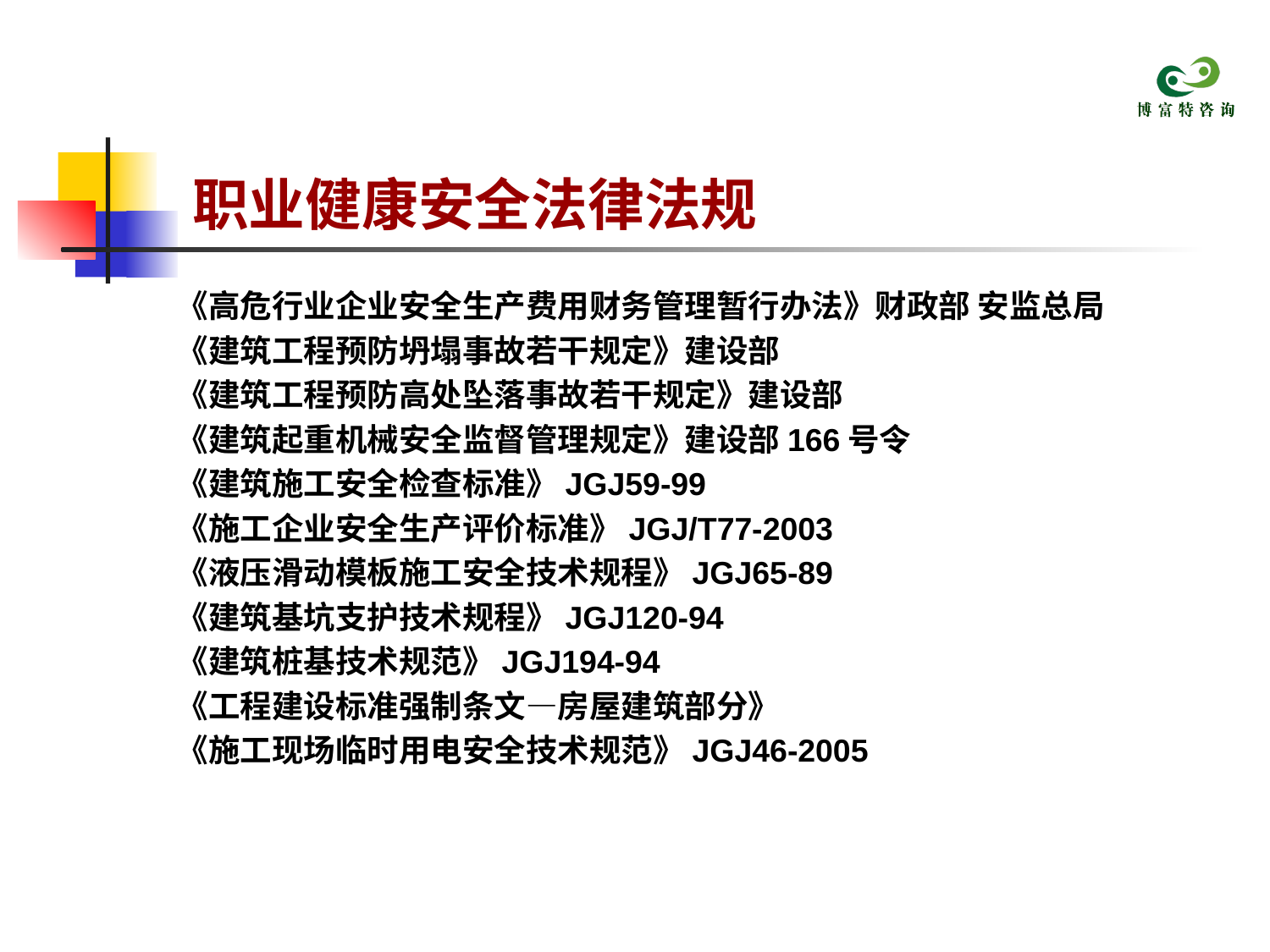

# 职业健康安全法律法规
《高危行业企业安全生产费用财务管理暂行办法》财政部 安监总局
《建筑工程预防坍塌事故若干规定》建设部
《建筑工程预防高处坠落事故若干规定》建设部
《建筑起重机械安全监督管理规定》建设部166号令
《建筑施工安全检查标准》JGJ59-99
《施工企业安全生产评价标准》JGJ/T77-2003
《液压滑动模板施工安全技术规程》JGJ65-89
《建筑基坑支护技术规程》JGJ120-94
《建筑桩基技术规范》JGJ194-94
《工程建设标准强制条文—房屋建筑部分》
《施工现场临时用电安全技术规范》JGJ46-2005

171